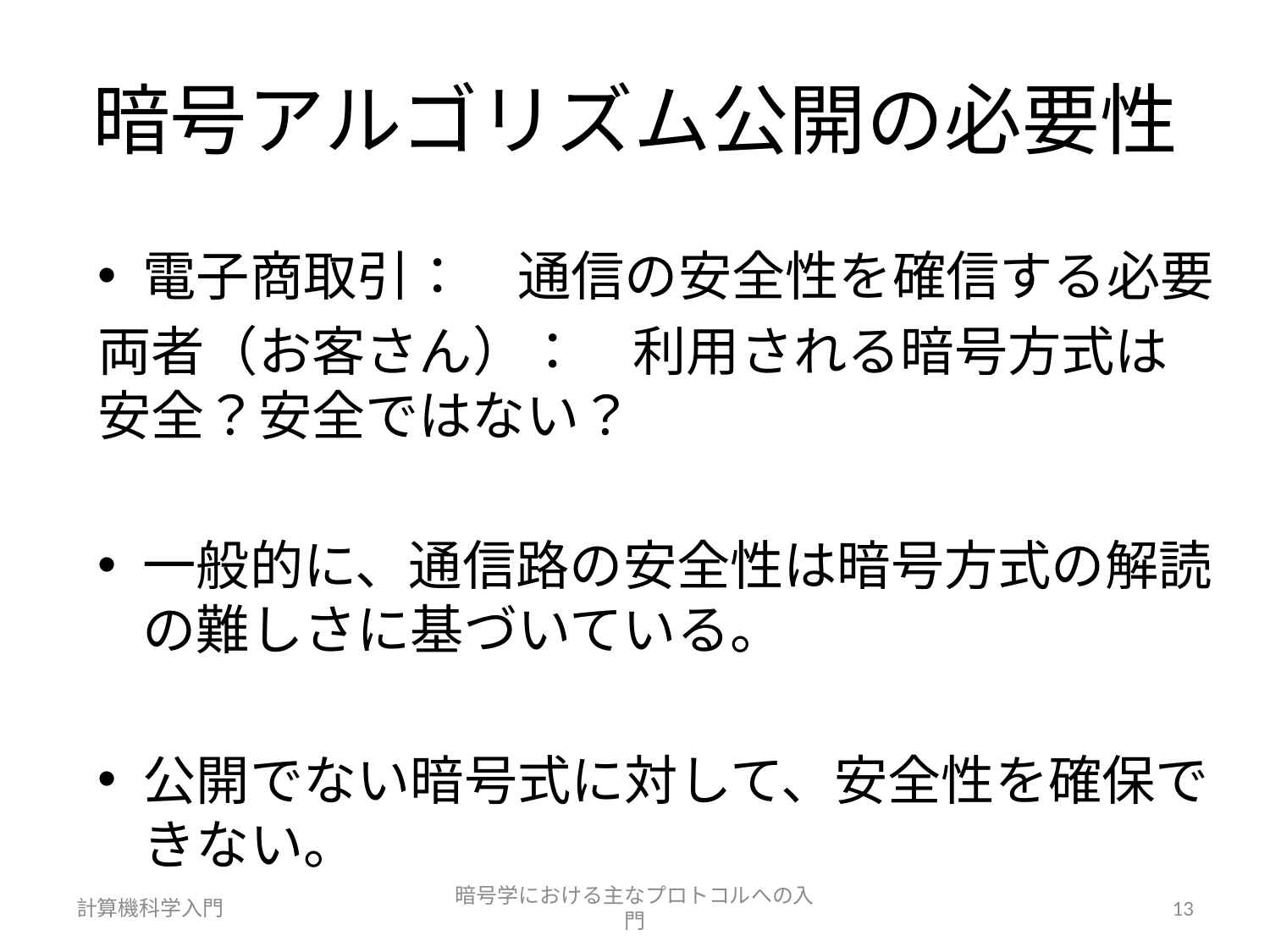

# 暗号アルゴリズム公開の必要性
電子商取引：　通信の安全性を確信する必要
両者（お客さん）：　利用される暗号方式は安全？安全ではない？

一般的に、通信路の安全性は暗号方式の解読の難しさに基づいている。

公開でない暗号式に対して、安全性を確保できない。
計算機科学入門
暗号学における主なプロトコルへの入門
13